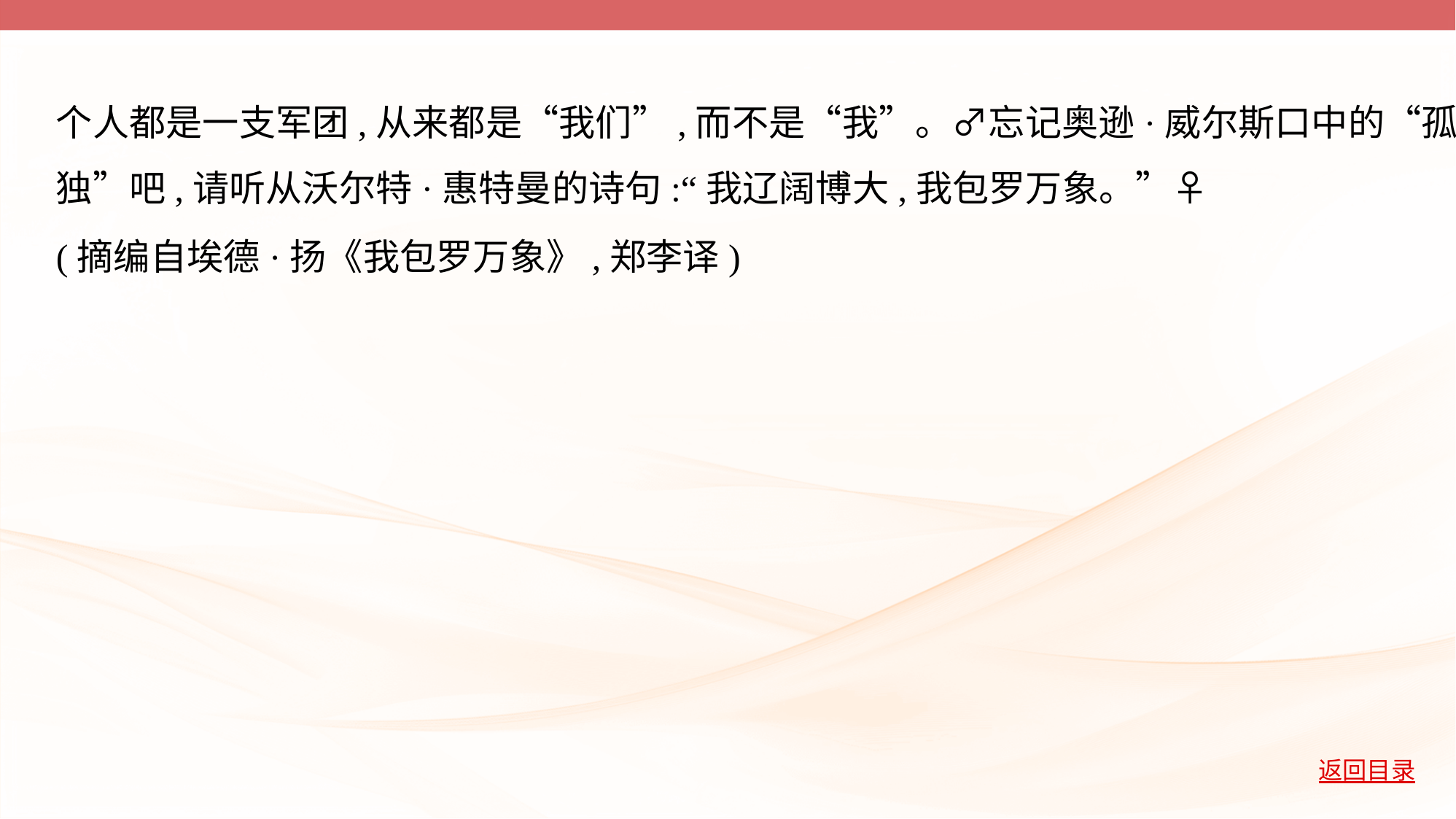

个人都是一支军团,从来都是“我们”,而不是“我”。♂忘记奥逊·威尔斯口中的“孤
独”吧,请听从沃尔特·惠特曼的诗句:“我辽阔博大,我包罗万象。”♀
(摘编自埃德·扬《我包罗万象》,郑李译)